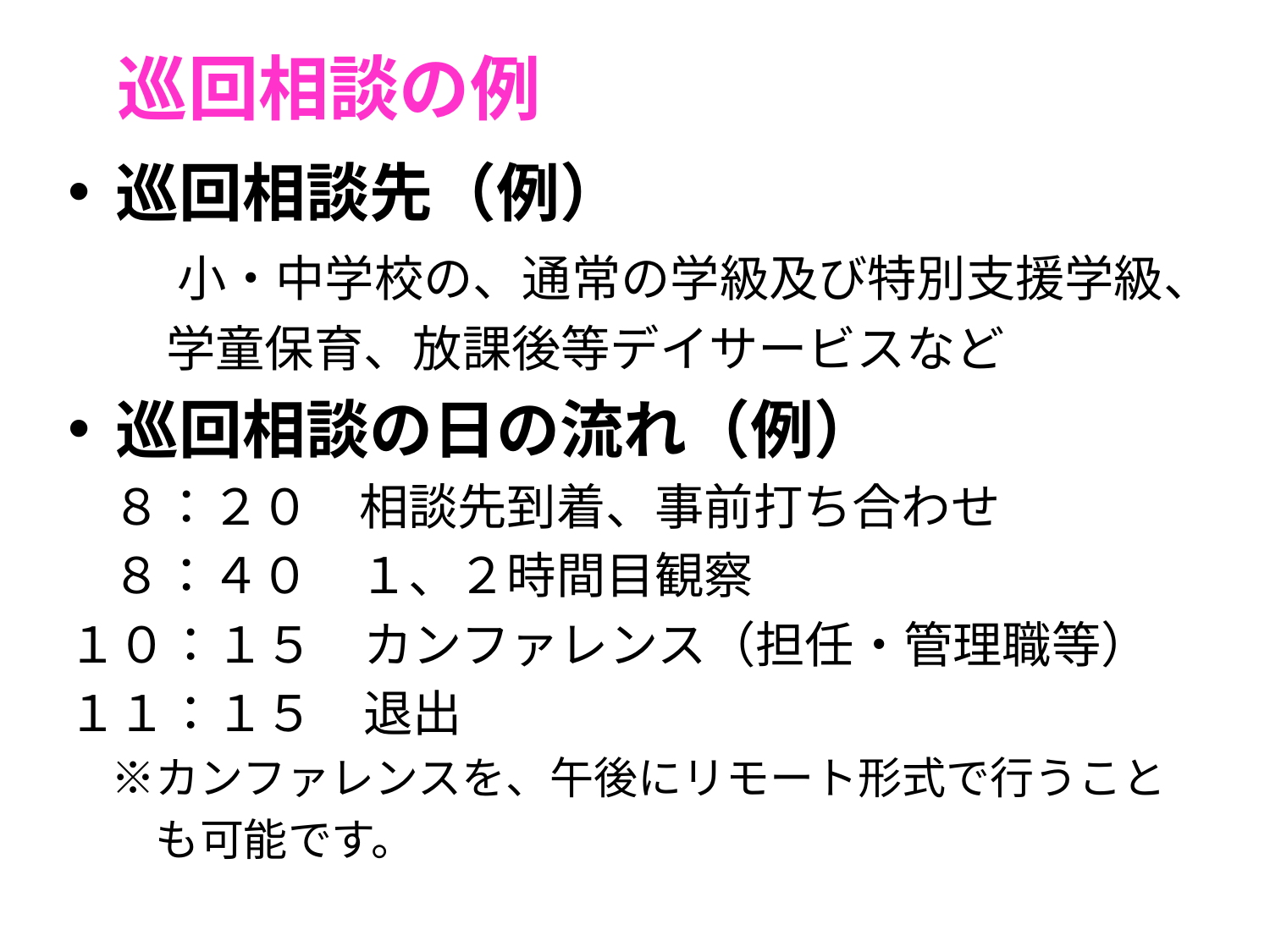

# 巡回相談の例
巡回相談先（例）
　　小・中学校の、通常の学級及び特別支援学級、
　　学童保育、放課後等デイサービスなど
巡回相談の日の流れ（例）
   ８：２０　相談先到着、事前打ち合わせ
   ８：４０　１、２時間目観察
１０：１５　カンファレンス（担任・管理職等）
１１：１５　退出
　※カンファレンスを、午後にリモート形式で行うこと
　　も可能です。